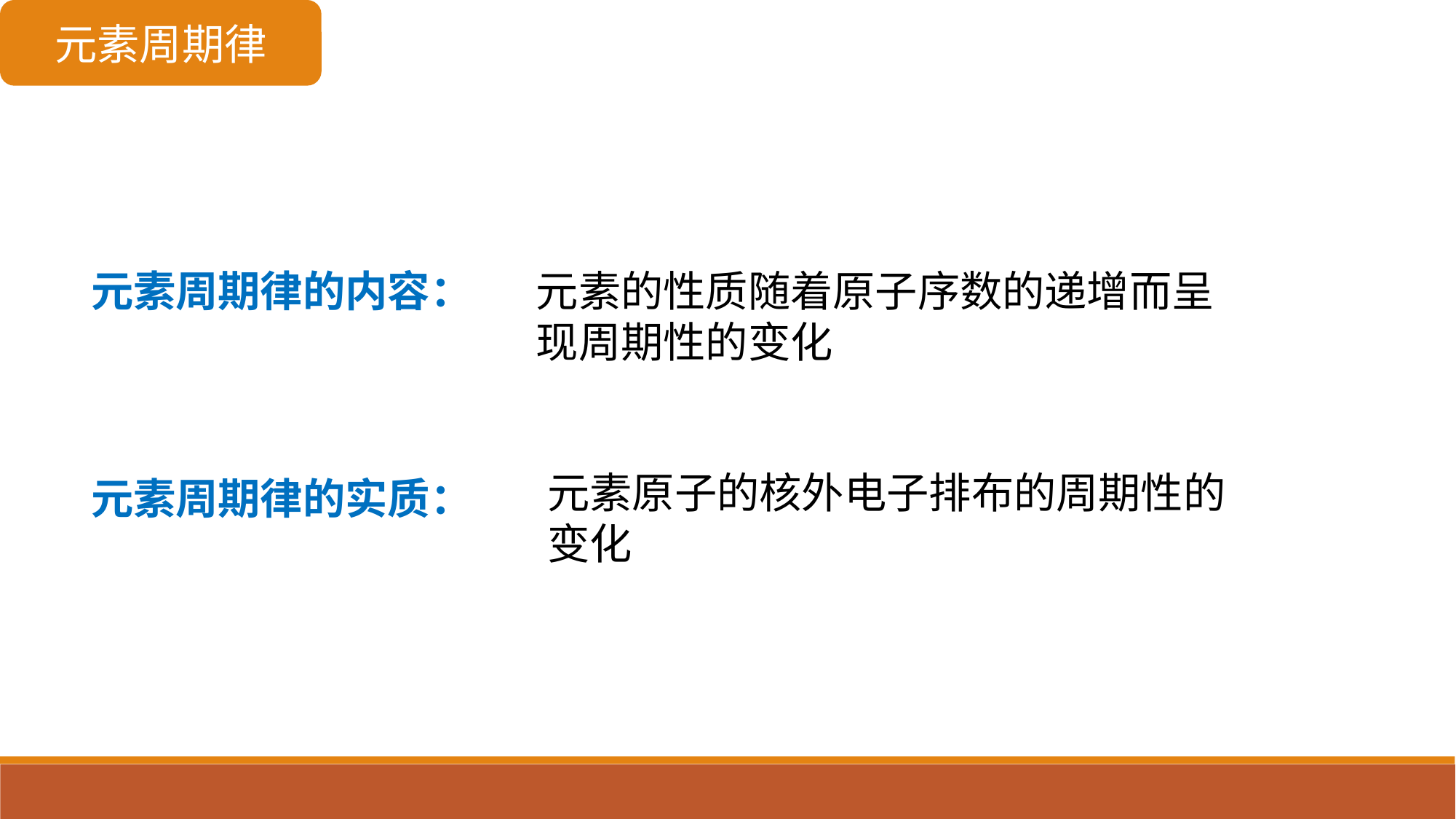

元素周期律
元素周期律的内容：
元素的性质随着原子序数的递增而呈现周期性的变化
元素原子的核外电子排布的周期性的变化
元素周期律的实质：